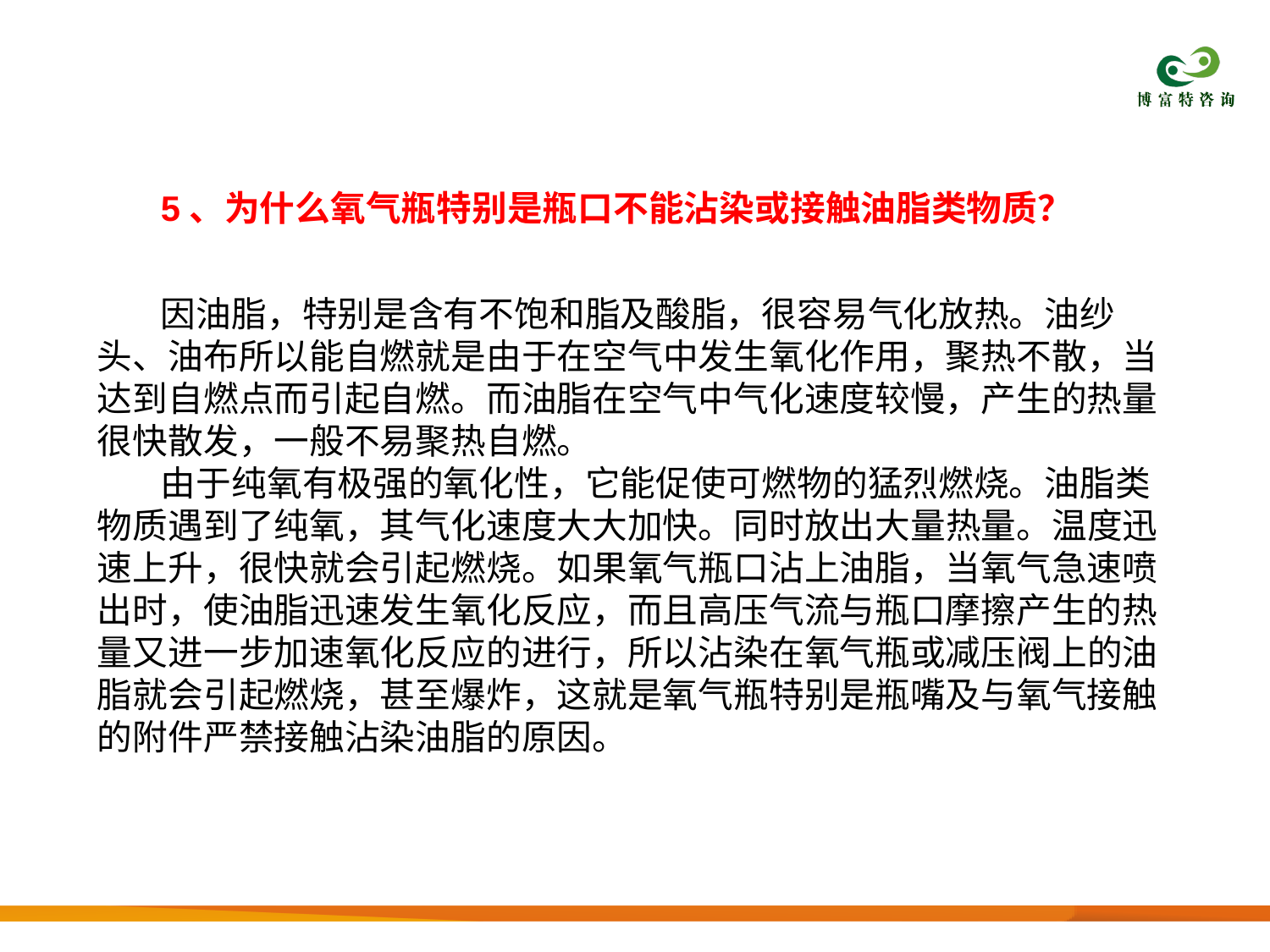

5、为什么氧气瓶特别是瓶口不能沾染或接触油脂类物质？

因油脂，特别是含有不饱和脂及酸脂，很容易气化放热。油纱头、油布所以能自燃就是由于在空气中发生氧化作用，聚热不散，当达到自燃点而引起自燃。而油脂在空气中气化速度较慢，产生的热量很快散发，一般不易聚热自燃。
由于纯氧有极强的氧化性，它能促使可燃物的猛烈燃烧。油脂类物质遇到了纯氧，其气化速度大大加快。同时放出大量热量。温度迅速上升，很快就会引起燃烧。如果氧气瓶口沾上油脂，当氧气急速喷出时，使油脂迅速发生氧化反应，而且高压气流与瓶口摩擦产生的热量又进一步加速氧化反应的进行，所以沾染在氧气瓶或减压阀上的油脂就会引起燃烧，甚至爆炸，这就是氧气瓶特别是瓶嘴及与氧气接触的附件严禁接触沾染油脂的原因。